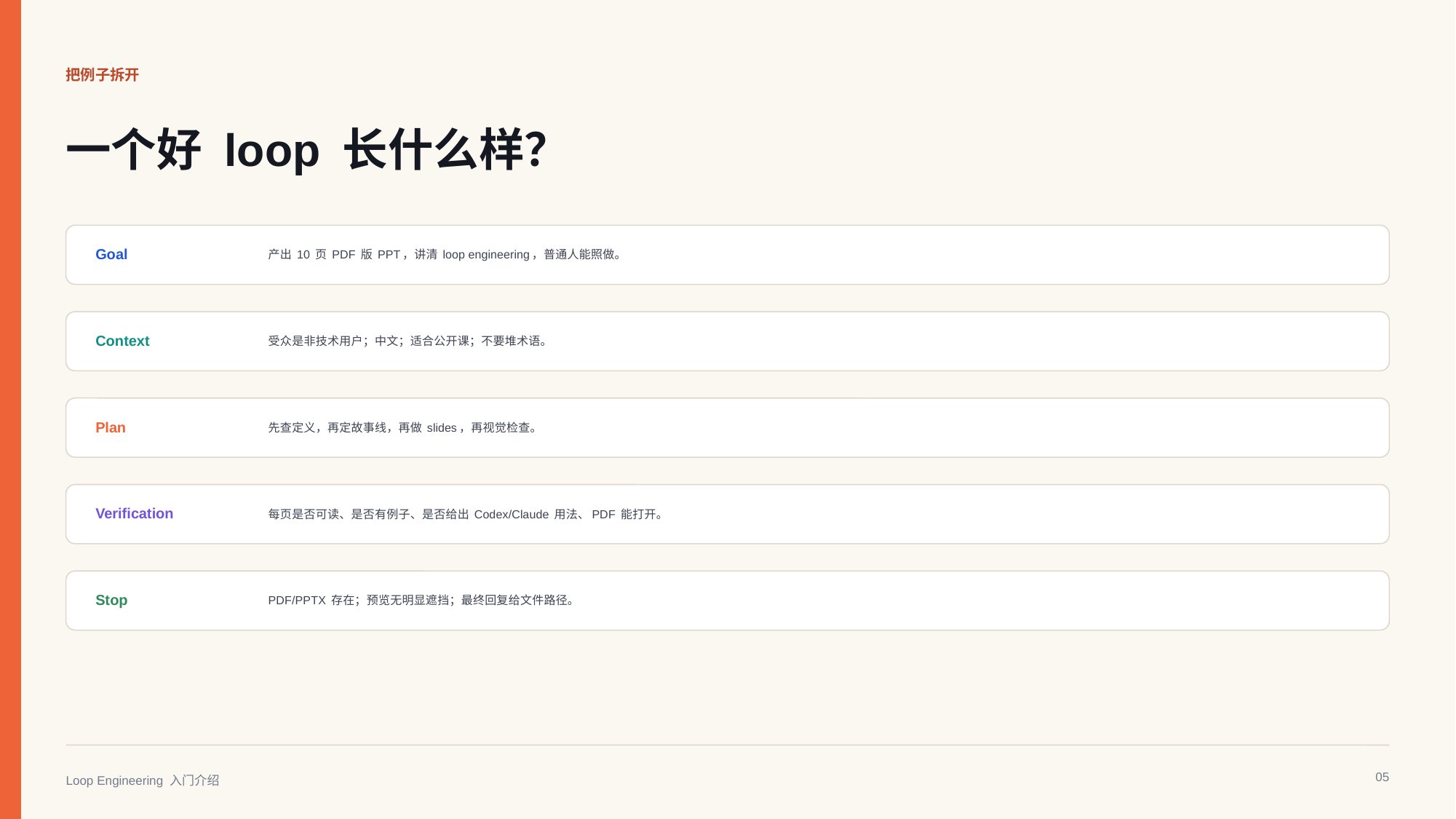

把例子拆开
一个好 loop 长什么样？

产出 10 页 PDF 版 PPT，讲清 loop engineering，普通人能照做。
Goal

受众是非技术用户；中文；适合公开课；不要堆术语。
Context

先查定义，再定故事线，再做 slides，再视觉检查。
Plan

每页是否可读、是否有例子、是否给出 Codex/Claude 用法、PDF 能打开。
Verification

PDF/PPTX 存在；预览无明显遮挡；最终回复给文件路径。
Stop

Loop Engineering 入门介绍
05